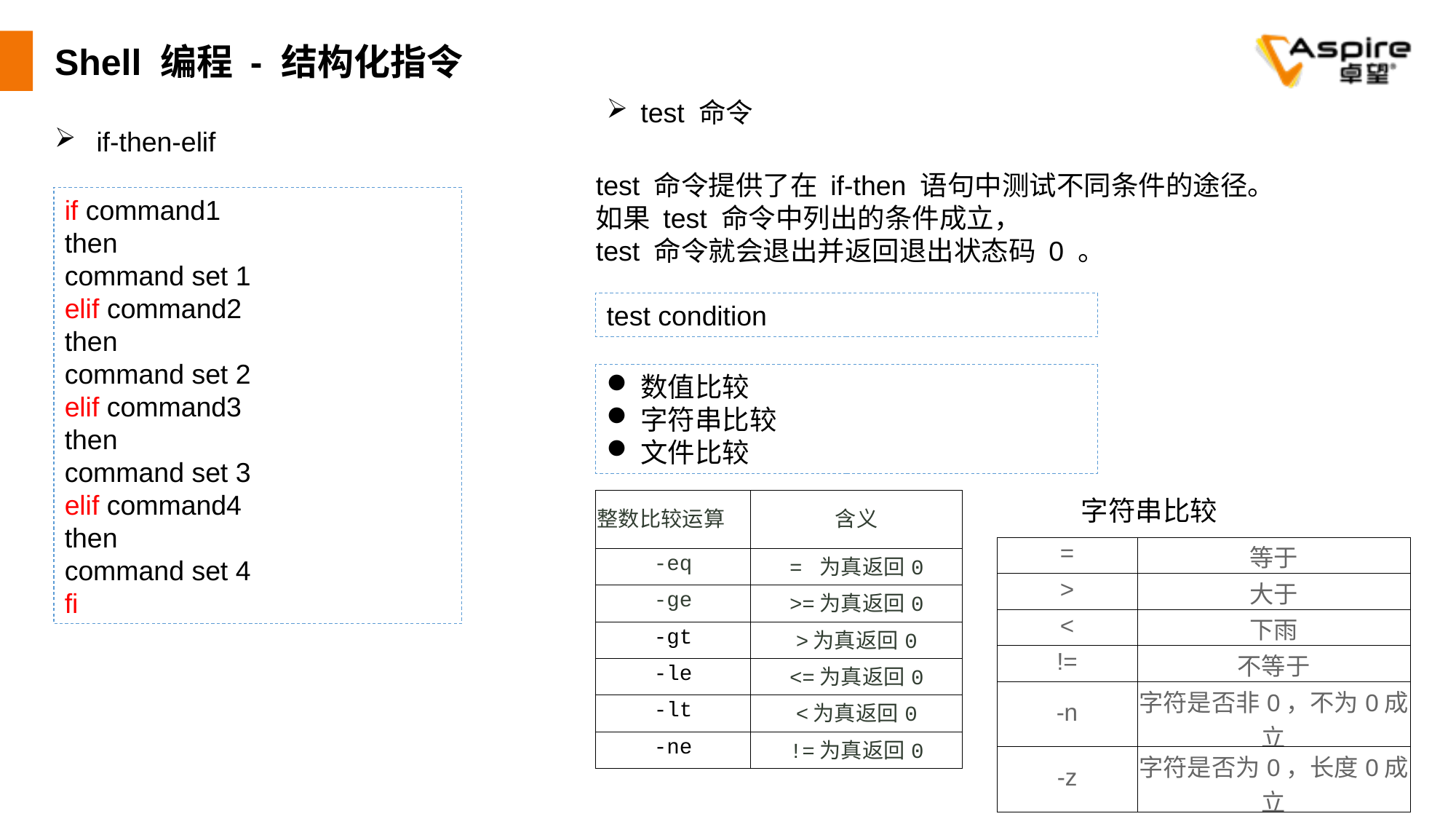

# Shell 编程 - 结构化指令
test 命令
 if-then-elif
test 命令提供了在 if-then 语句中测试不同条件的途径。如果 test 命令中列出的条件成立，
test 命令就会退出并返回退出状态码 0 。
if command1
then
command set 1
elif command2
then
command set 2
elif command3
then
command set 3
elif command4
then
command set 4
fi
test condition
数值比较
字符串比较
文件比较
字符串比较
| 整数比较运算 | 含义 |
| --- | --- |
| -eq | = 为真返回0 |
| -ge | >=为真返回0 |
| -gt | >为真返回0 |
| -le | <=为真返回0 |
| -lt | <为真返回0 |
| -ne | !=为真返回0 |
| = | 等于 |
| --- | --- |
| > | 大于 |
| < | 下雨 |
| != | 不等于 |
| -n | 字符是否非0，不为0成立 |
| -z | 字符是否为0，长度0成立 |